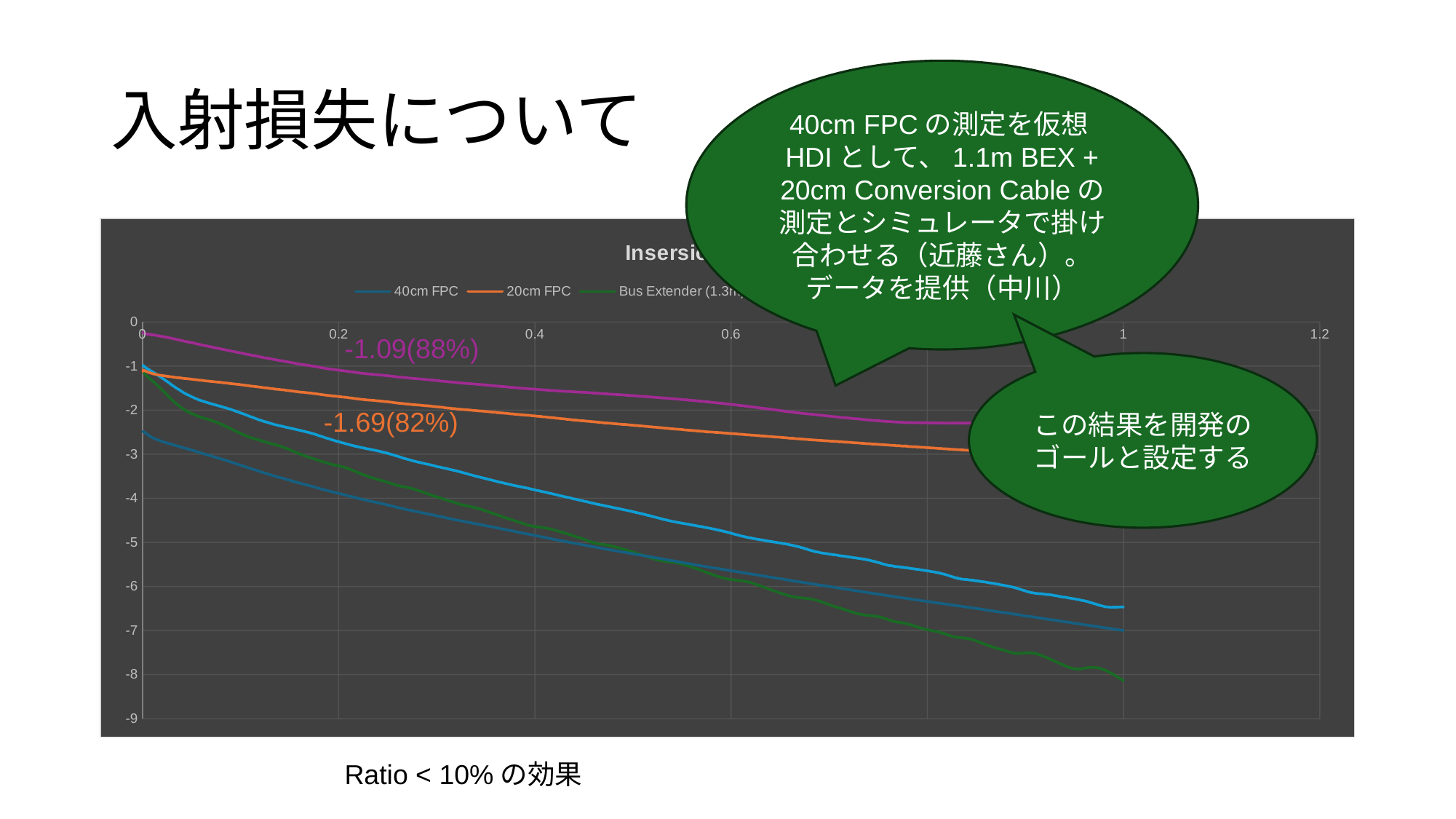

# 入射損失について
40cm FPCの測定を仮想HDIとして、1.1m BEX + 20cm Conversion Cableの測定とシミュレータで掛け合わせる（近藤さん）。データを提供（中川）

### Chart: Insersion Loss [dB]

| Category | 40cm FPC | 20cm FPC | Bus Extender (1.3m) | Bus Extender (1.11m) | 20cm m-Coax (KEL) |
|---|---|---|---|---|---|
-1.09(88%)
この結果を開発のゴールと設定する
-1.69(82%)
Ratio < 10%の効果